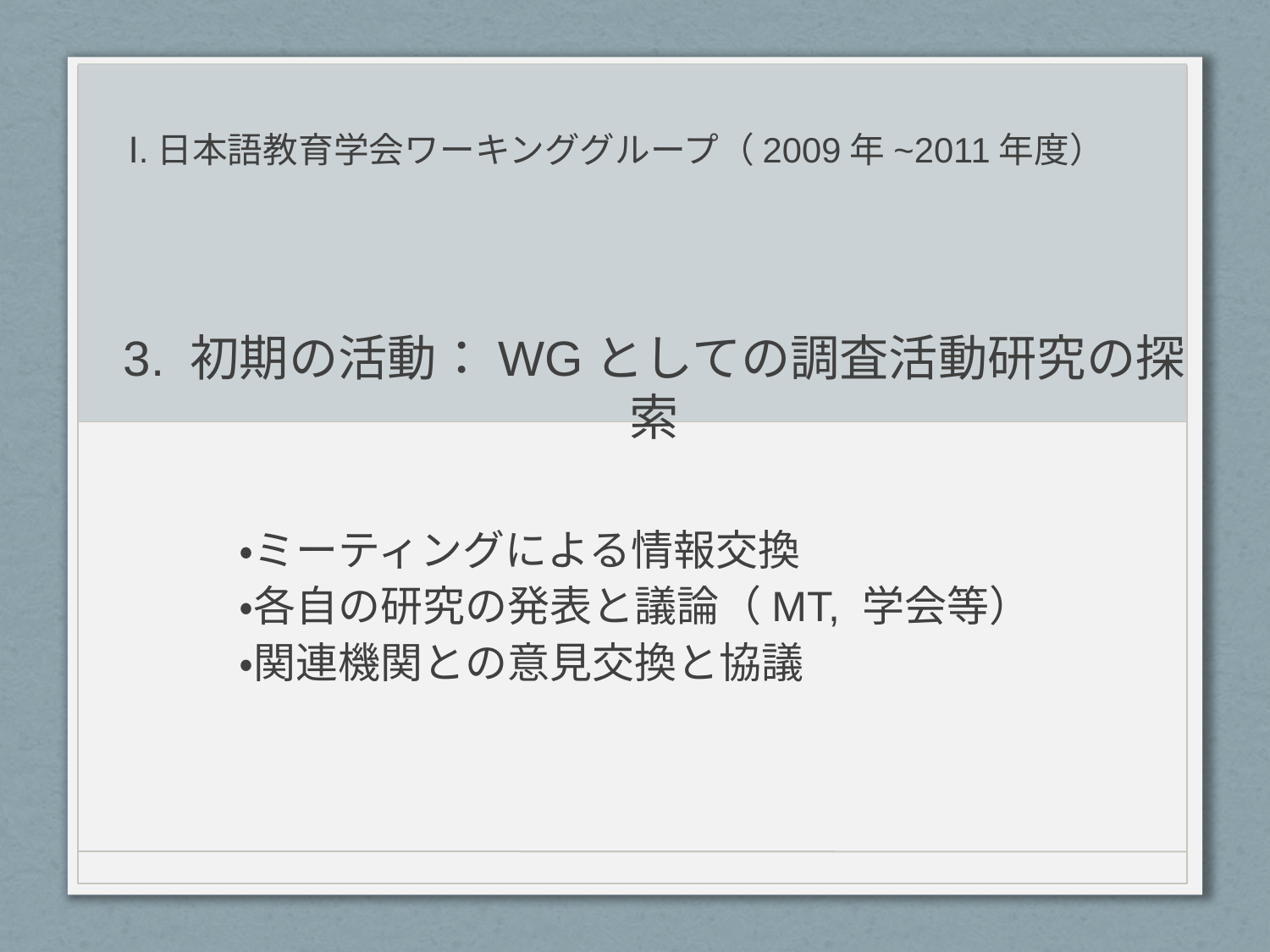

# Ⅰ.日本語教育学会ワーキンググループ（2009年~2011年度）
3. 初期の活動：WGとしての調査活動研究の探索

　　　・ミーティングによる情報交換
　　　・各自の研究の発表と議論（MT, 学会等）
　　　・関連機関との意見交換と協議